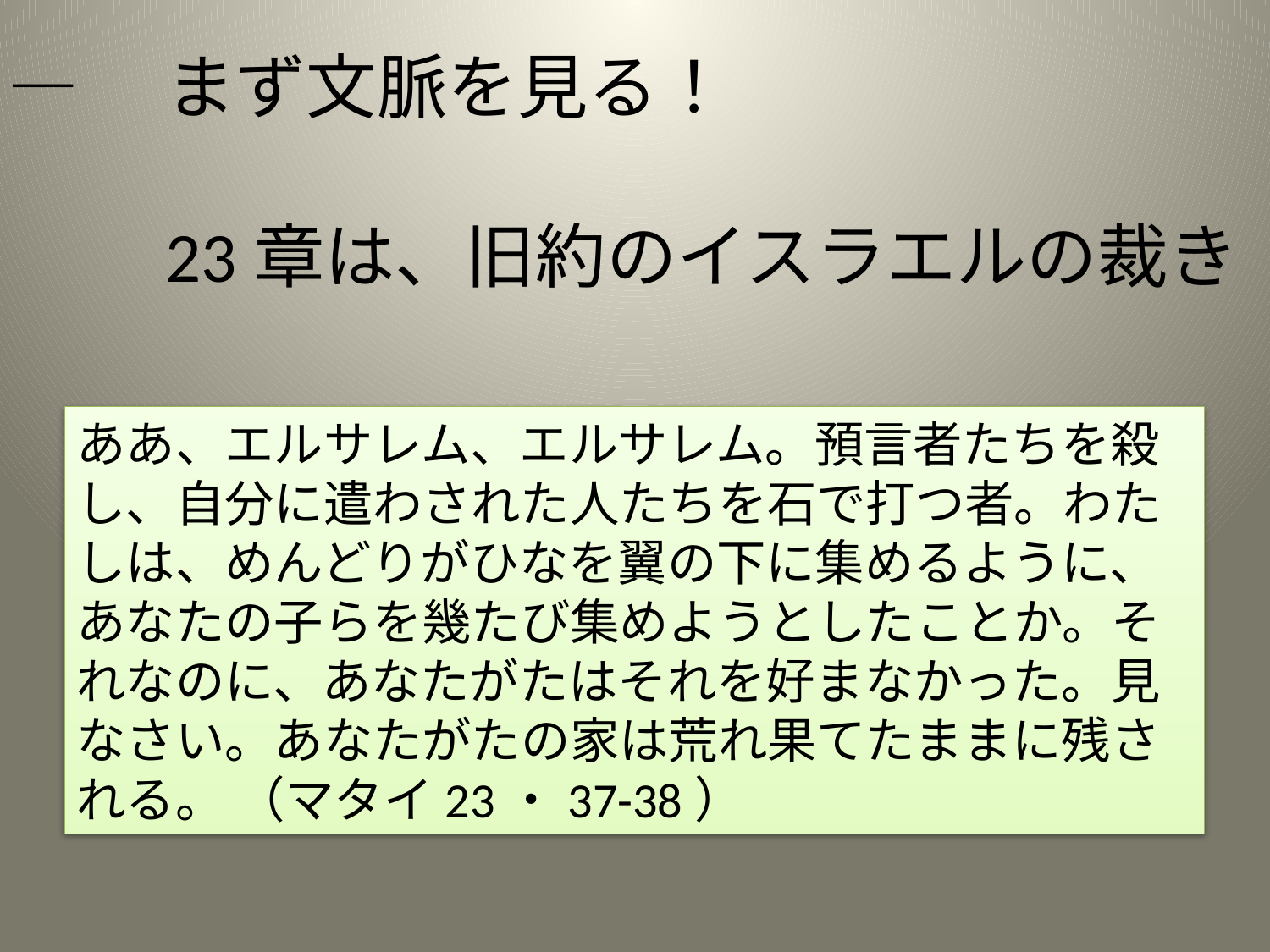

―　まず文脈を見る！

　　23章は、旧約のイスラエルの裁き
ああ、エルサレム、エルサレム。預言者たちを殺し、自分に遣わされた人たちを石で打つ者。わたしは、めんどりがひなを翼の下に集めるように、あなたの子らを幾たび集めようとしたことか。それなのに、あなたがたはそれを好まなかった。見なさい。あなたがたの家は荒れ果てたままに残される。 （マタイ23・37-38）